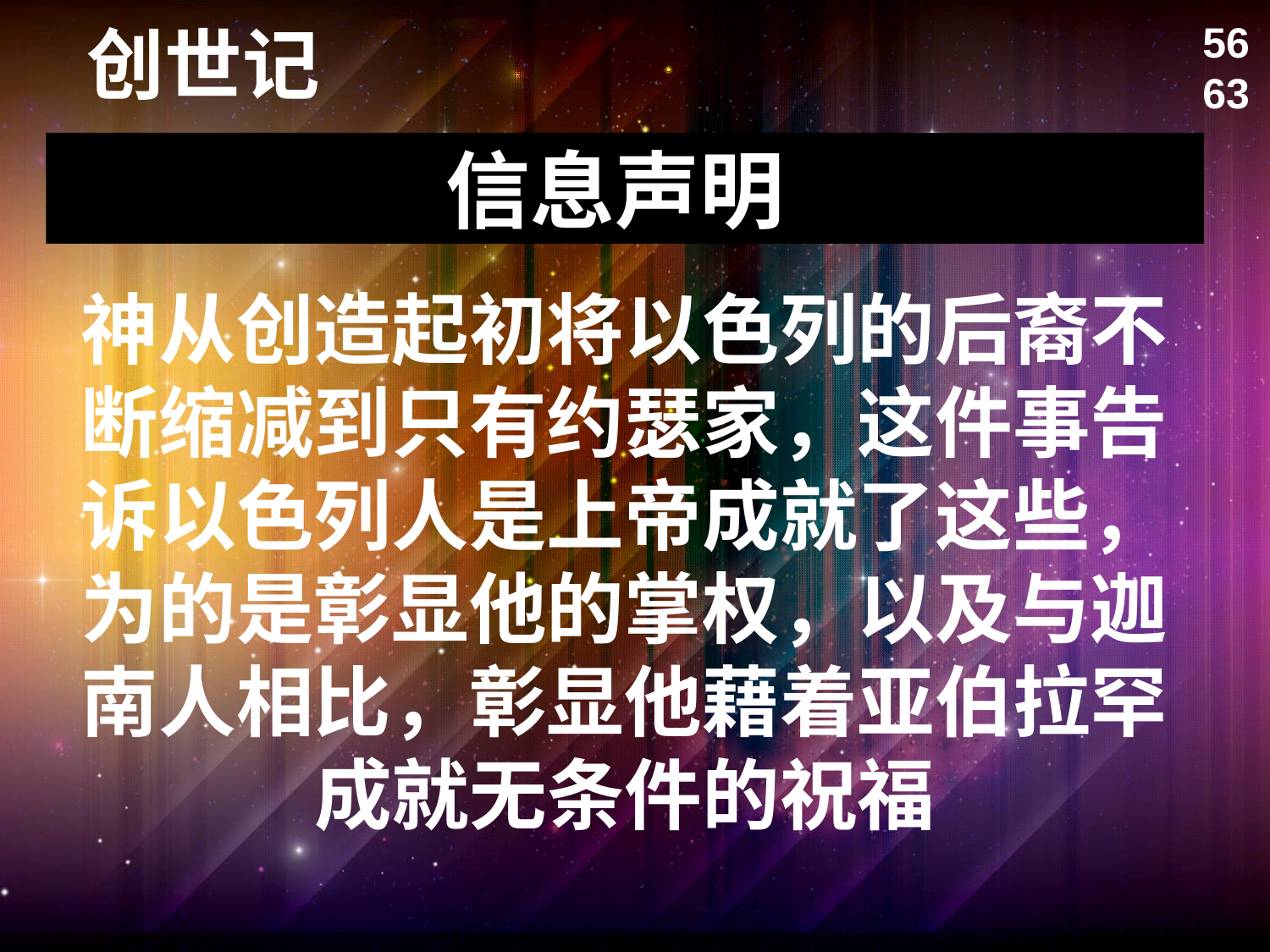

创世记
56
63
# 信息声明
神从创造起初将以色列的后裔不断缩减到只有约瑟家，这件事告诉以色列人是上帝成就了这些，为的是彰显他的掌权，以及与迦南人相比，彰显他藉着亚伯拉罕成就无条件的祝福